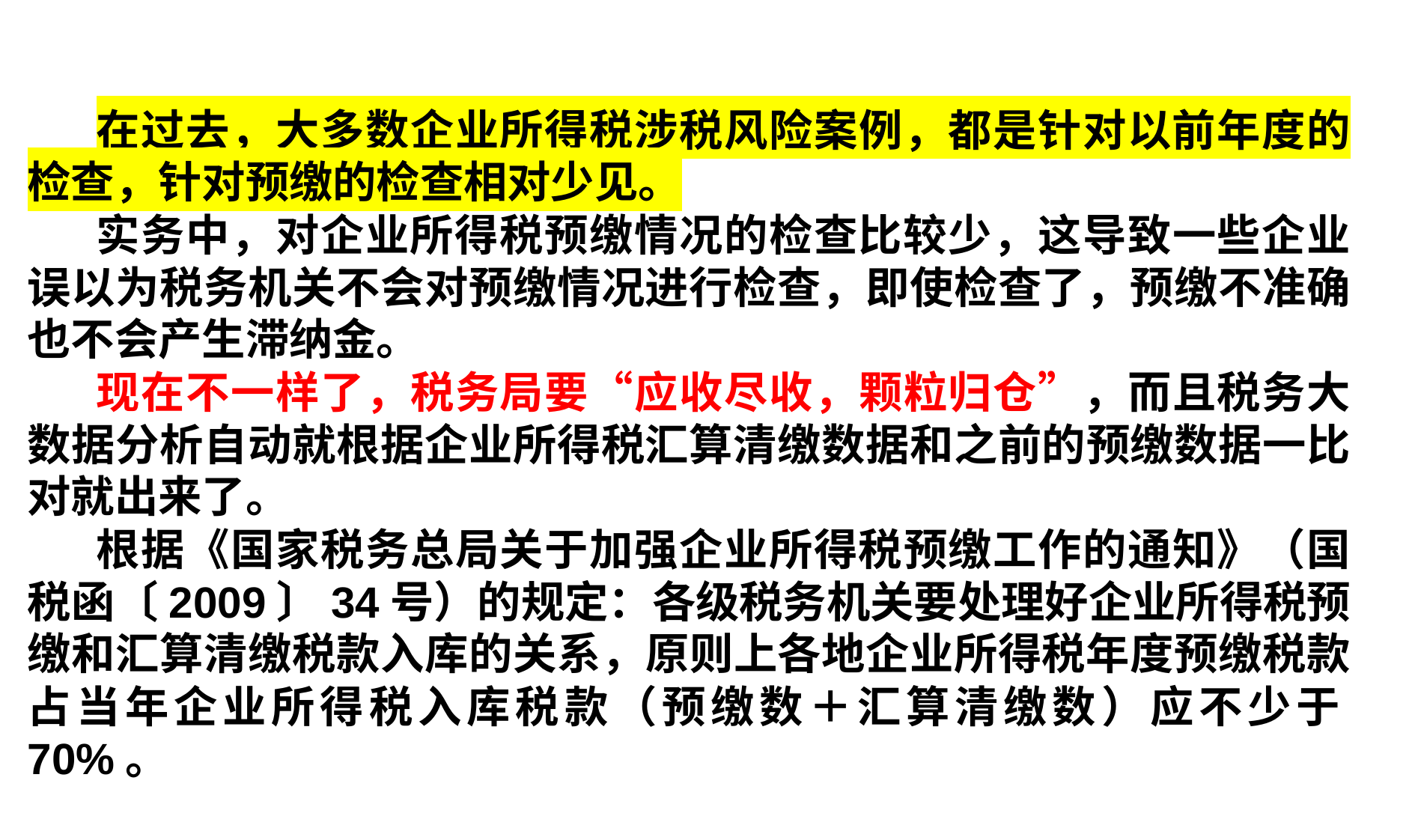

在过去，大多数企业所得税涉税风险案例，都是针对以前年度的检查，针对预缴的检查相对少见。
实务中，对企业所得税预缴情况的检查比较少，这导致一些企业误以为税务机关不会对预缴情况进行检查，即使检查了，预缴不准确也不会产生滞纳金。
现在不一样了，税务局要“应收尽收，颗粒归仓”，而且税务大数据分析自动就根据企业所得税汇算清缴数据和之前的预缴数据一比对就出来了。
根据《国家税务总局关于加强企业所得税预缴工作的通知》（国税函〔2009〕34号）的规定：各级税务机关要处理好企业所得税预缴和汇算清缴税款入库的关系，原则上各地企业所得税年度预缴税款占当年企业所得税入库税款（预缴数＋汇算清缴数）应不少于70%。